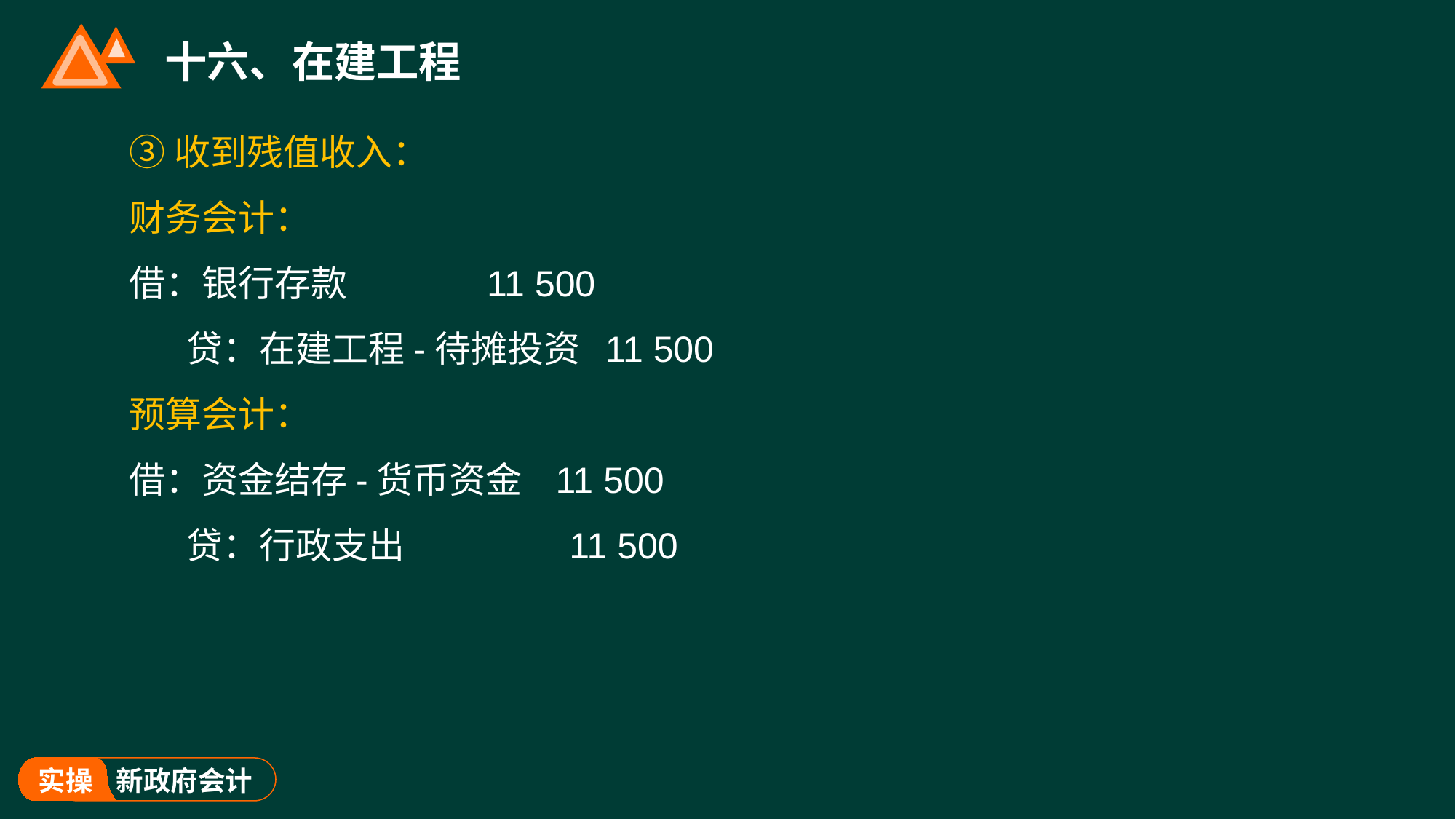

# 十六、在建工程
③收到残值收入：
财务会计：
借：银行存款                11 500
      贷：在建工程-待摊投资  11 500
预算会计：
借：资金结存-货币资金   11 500
      贷：行政支出                   11 500